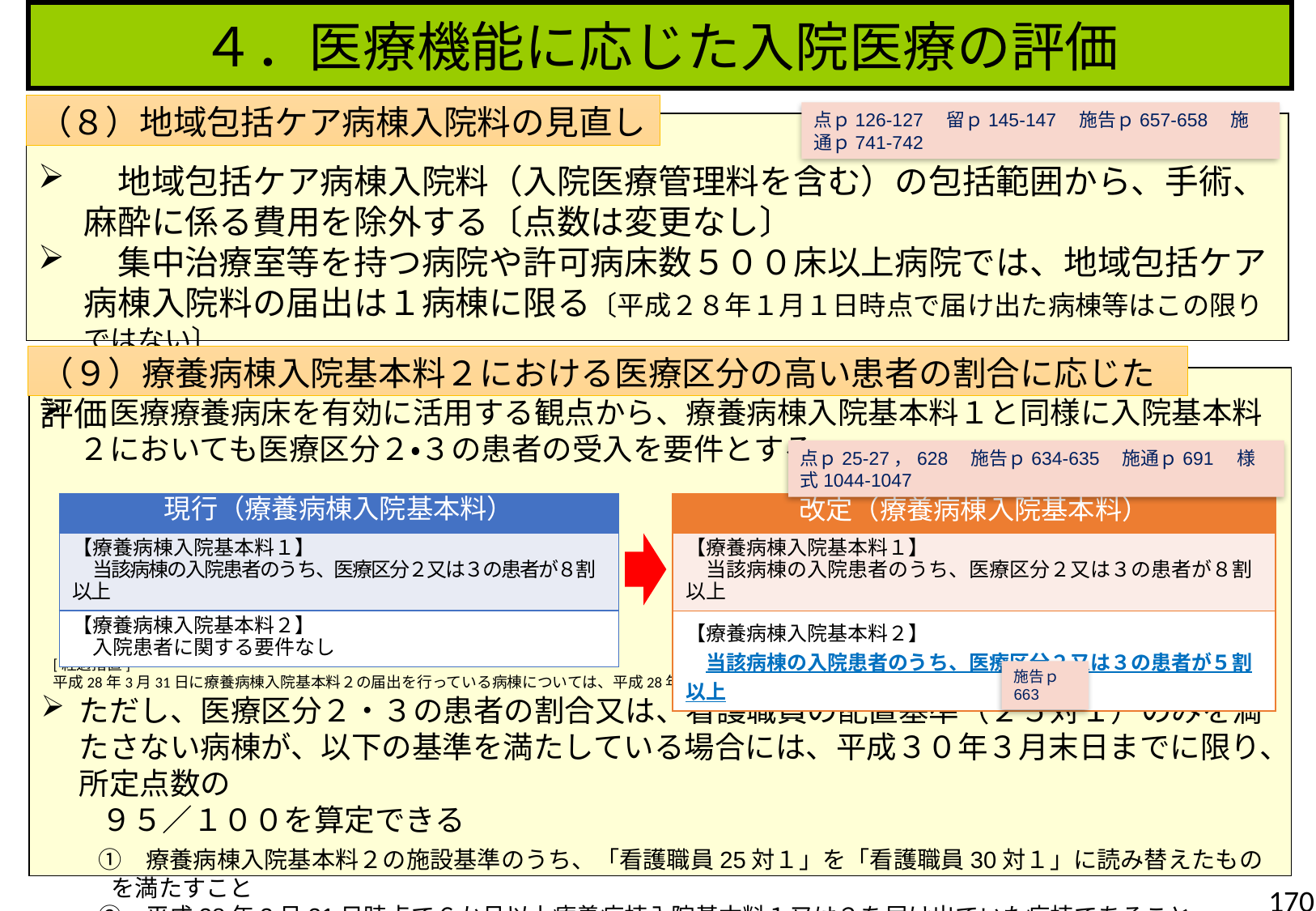

４．医療機能に応じた入院医療の評価
（８）地域包括ケア病棟入院料の見直し
点ｐ126-127　留ｐ145-147　施告ｐ657-658　施通ｐ741-742

　地域包括ケア病棟入院料（入院医療管理料を含む）の包括範囲から、手術、麻酔に係る費用を除外する〔点数は変更なし〕
　集中治療室等を持つ病院や許可病床数５００床以上病院では、地域包括ケア病棟入院料の届出は１病棟に限る〔平成２８年１月１日時点で届け出た病棟等はこの限りではない〕
（９）療養病棟入院基本料２における医療区分の高い患者の割合に応じた評価

　医療療養病床を有効に活用する観点から、療養病棟入院基本料１と同様に入院基本料２においても医療区分２・３の患者の受入を要件とする

[経過措置]
平成28年3月31日に療養病棟入院基本料２の届出を行っている病棟については、平成28年9月30日までの間、上記の基準を満たしているものとする。
ただし、医療区分２・３の患者の割合又は、看護職員の配置基準（２５対１）のみを満たさない病棟が、以下の基準を満たしている場合には、平成３０年３月末日までに限り、所定点数の
　　９５／１００を算定できる

　　①　療養病棟入院基本料２の施設基準のうち、「看護職員25対１」を「看護職員30対１」に読み替えたものを満たすこと
　　②　平成28年3月31日時点で６か月以上療養病棟入院基本料１又は２を届け出ていた病棟であること
点ｐ25-27，628　施告ｐ634-635　施通ｐ691　様式1044-1047
| 現行（療養病棟入院基本料） |
| --- |
| 【療養病棟入院基本料１】 　当該病棟の入院患者のうち、医療区分２又は３の患者が８割以上 |
| 【療養病棟入院基本料２】 　入院患者に関する要件なし |
| 改定（療養病棟入院基本料） |
| --- |
| 【療養病棟入院基本料１】 　当該病棟の入院患者のうち、医療区分２又は３の患者が８割以上 |
| 【療養病棟入院基本料２】 　当該病棟の入院患者のうち、医療区分２又は３の患者が５割以上 |

施告ｐ663
170